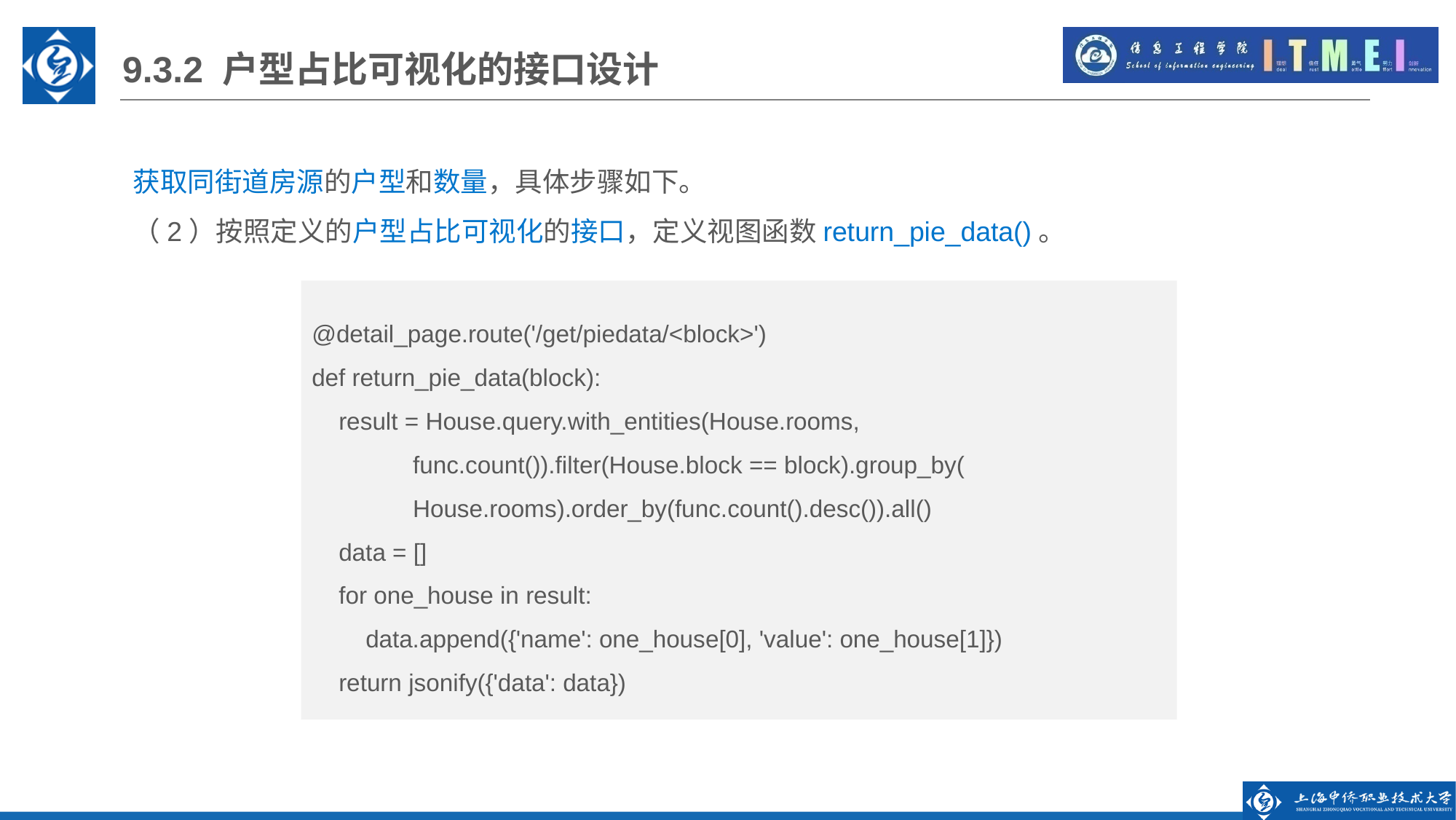

9.3.2 户型占比可视化的接口设计
获取同街道房源的户型和数量，具体步骤如下。
（2）按照定义的户型占比可视化的接口，定义视图函数return_pie_data()。
@detail_page.route('/get/piedata/<block>')
def return_pie_data(block):
    result = House.query.with_entities(House.rooms,
               func.count()).filter(House.block == block).group_by(
               House.rooms).order_by(func.count().desc()).all()
    data = []
    for one_house in result:
        data.append({'name': one_house[0], 'value': one_house[1]})
    return jsonify({'data': data})